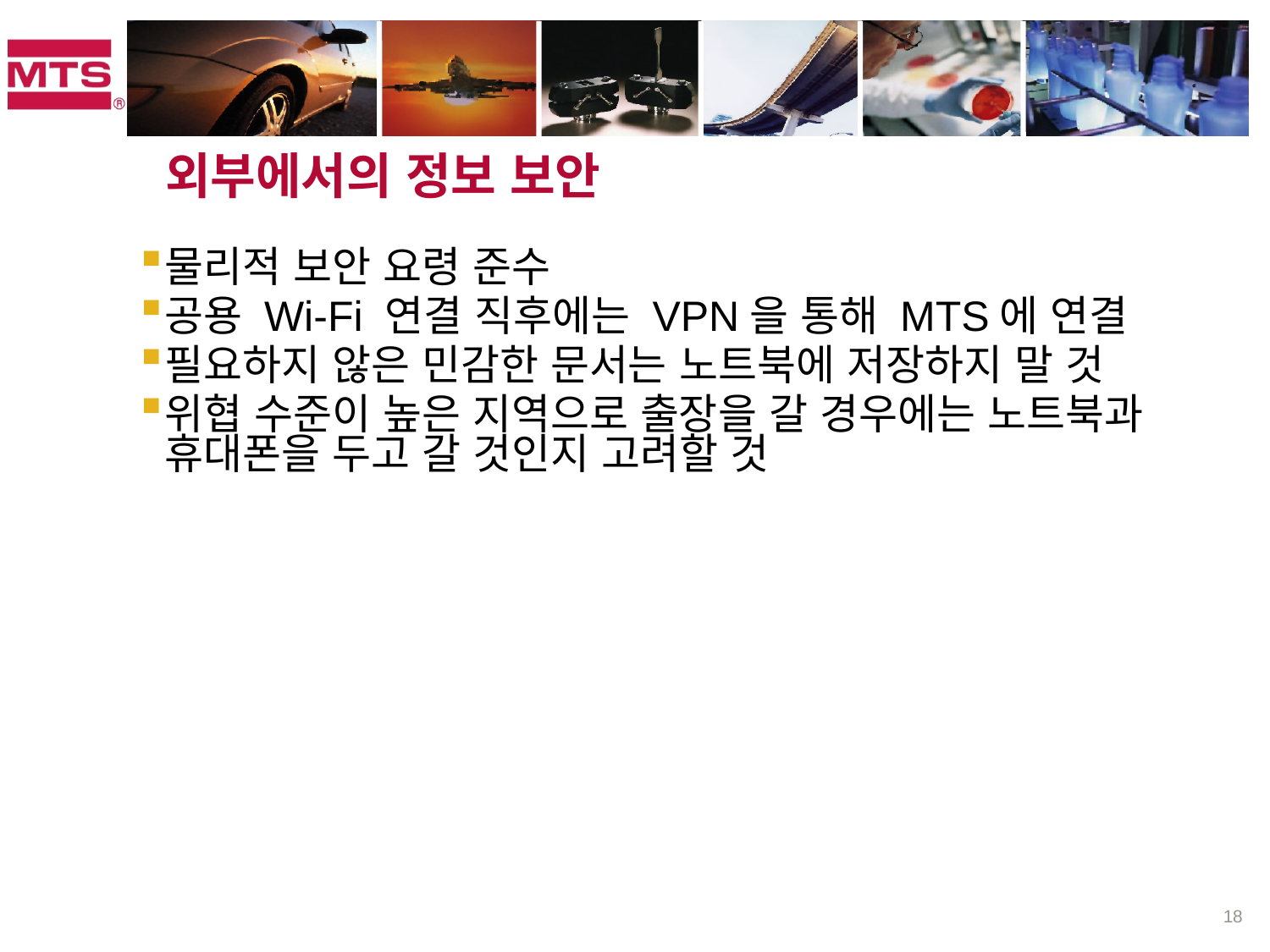

# 외부에서의 정보 보안
물리적 보안 요령 준수
공용 Wi-Fi 연결 직후에는 VPN을 통해 MTS에 연결
필요하지 않은 민감한 문서는 노트북에 저장하지 말 것
위협 수준이 높은 지역으로 출장을 갈 경우에는 노트북과 휴대폰을 두고 갈 것인지 고려할 것
18